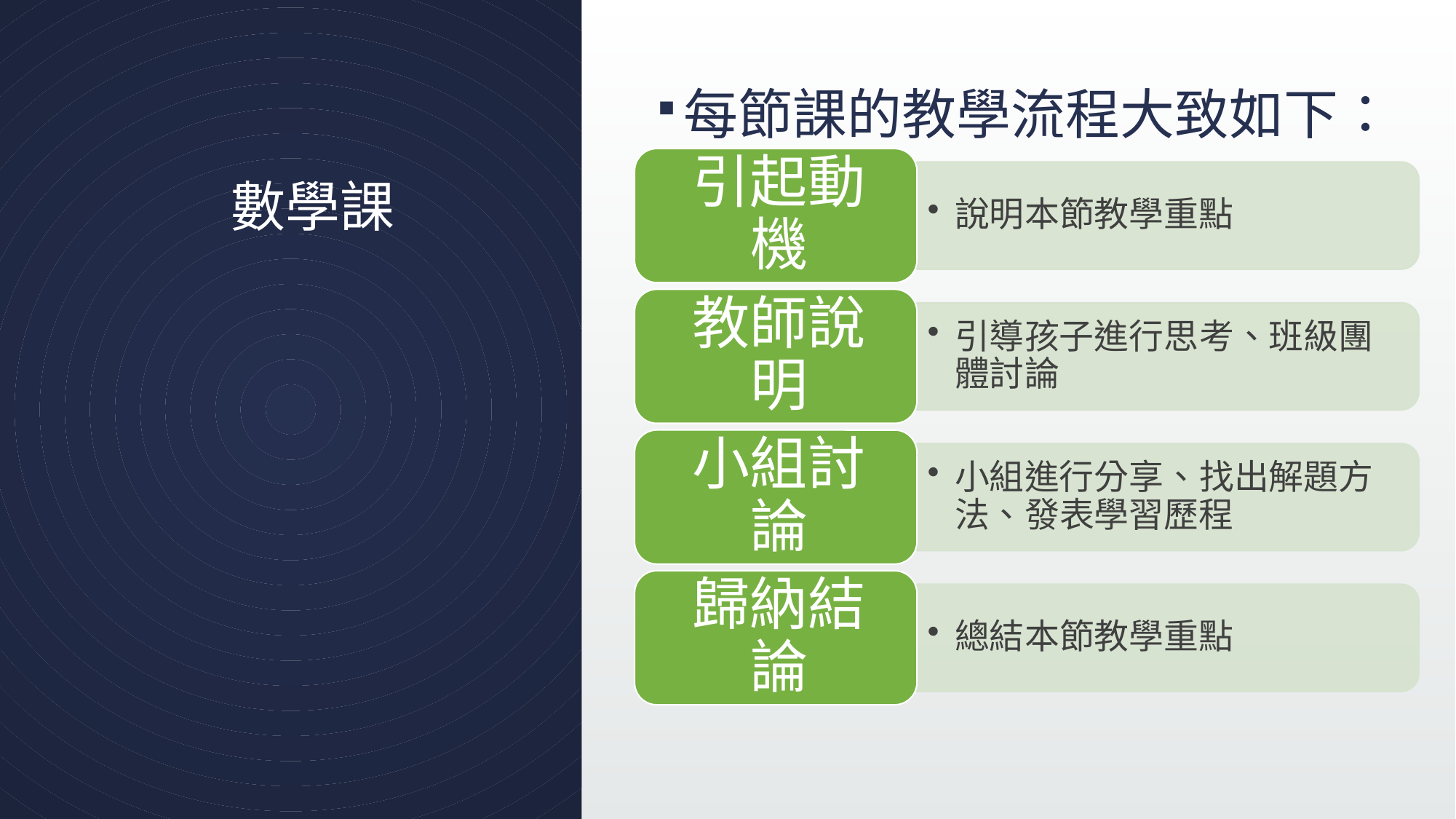

# 數學課
每節課的教學流程大致如下：

說明本節教學重點
引起動機
引導孩子進行思考、班級團體討論
教師說明
小組進行分享、找出解題方法、發表學習歷程
小組討論
總結本節教學重點
歸納結論